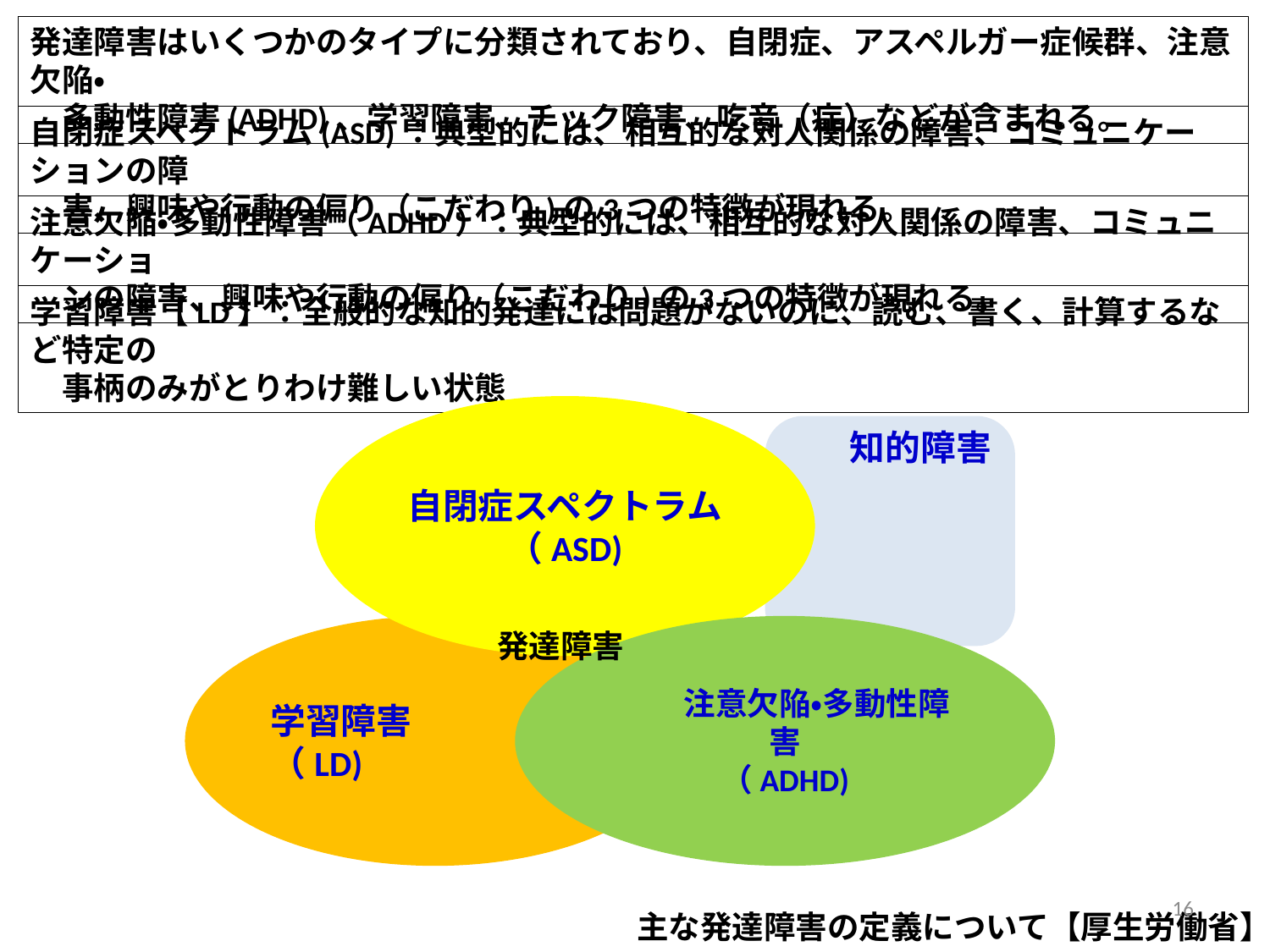

発達障害はいくつかのタイプに分類されており、自閉症、アスペルガー症候群、注意欠陥・
　多動性障害(ADHD)、学習障害、チック障害、吃音（症）などが含まれる。
自閉症スペクトラム(ASD)：典型的には、相互的な対人関係の障害、コミュニケーションの障
　害、興味や行動の偏り（こだわり)の3つの特徴が現れる。
注意欠陥・多動性障害（ADHD）：典型的には、相互的な対人関係の障害、コミュニケーショ
　ンの障害、興味や行動の偏り（こだわり)の3つの特徴が現れる。
学習障害【LD】：全般的な知的発達には問題がないのに、読む、書く、計算するなど特定の
　事柄のみがとりわけ難しい状態
自閉症スペクトラム
（ASD)
知的障害

学習障害
（LD)
　　注意欠陥・多動性障害
（ADHD)
発達障害
16
主な発達障害の定義について【厚生労働省】